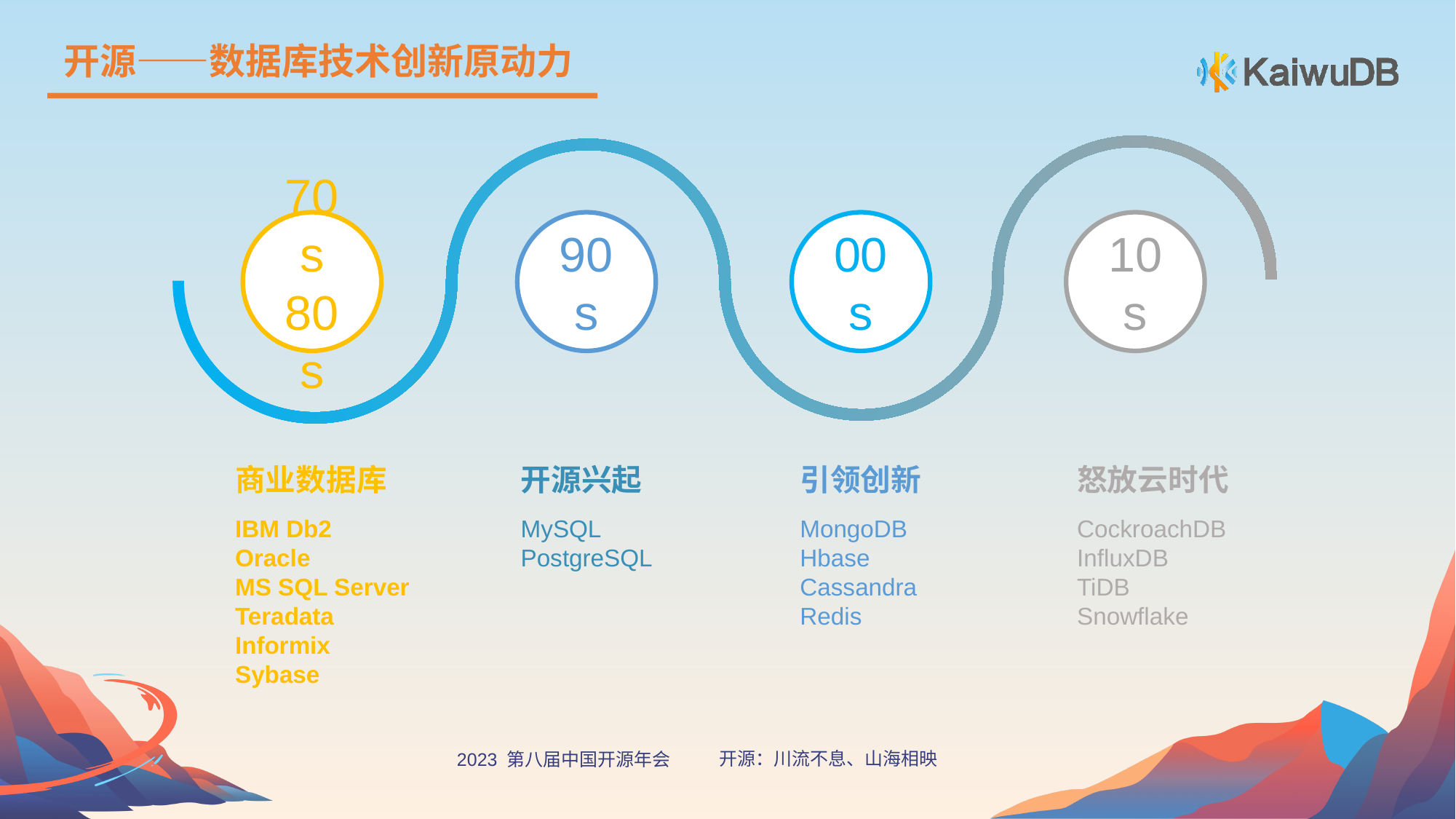

开源——数据库技术创新原动力

70s
80s
90s
00s
10s
商业数据库
开源兴起
引领创新
怒放云时代
IBM Db2
Oracle
MS SQL Server
Teradata
Informix
Sybase
MySQL
PostgreSQL
MongoDB
Hbase
Cassandra
Redis
CockroachDB
InfluxDB
TiDB
Snowflake